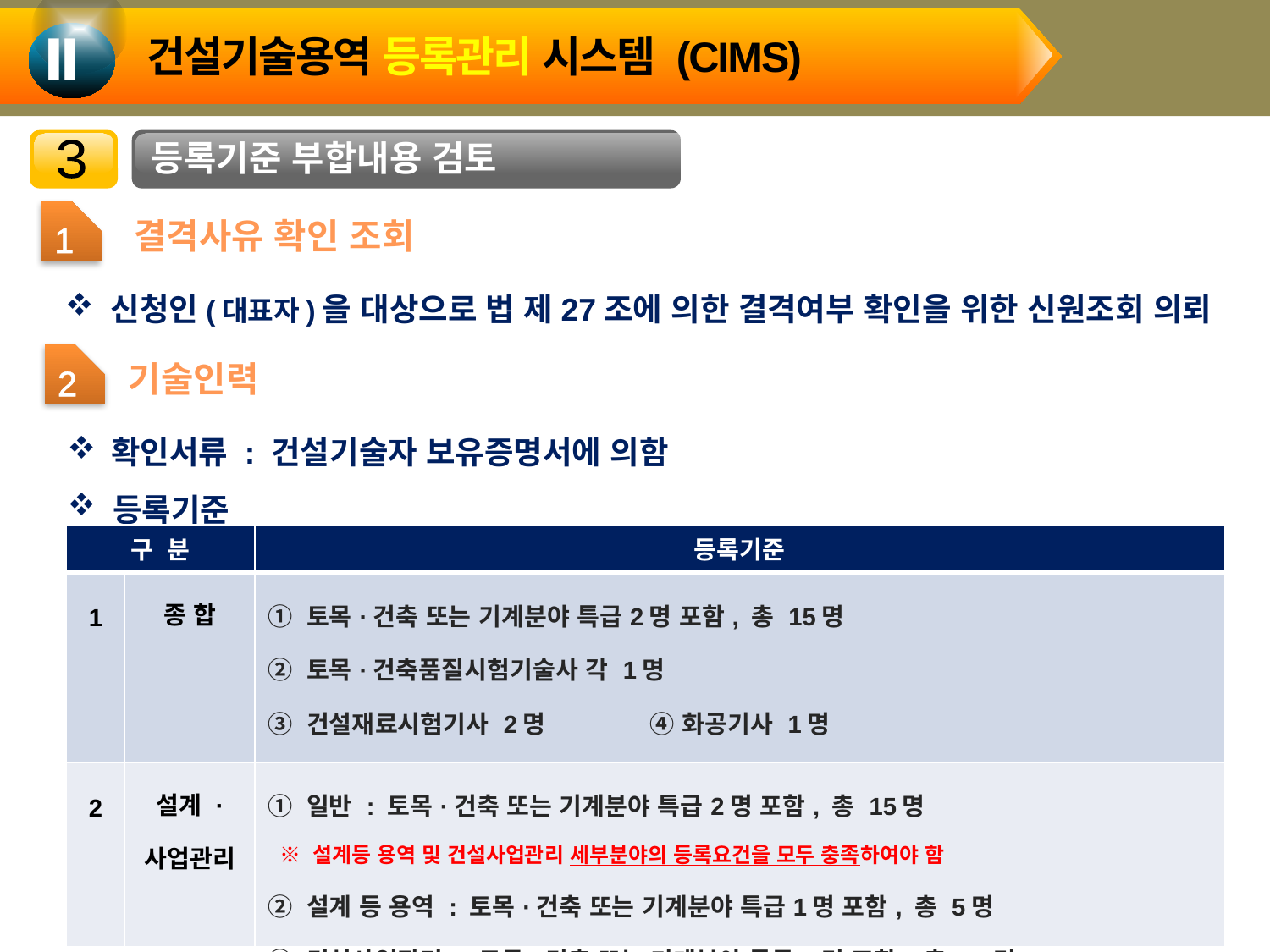

건설기술용역 등록관리 시스템 (CIMS)

Ⅱ

등록기준 부합내용 검토

3
1
결격사유 확인 조회
 신청인(대표자)을 대상으로 법 제27조에 의한 결격여부 확인을 위한 신원조회 의뢰
2
기술인력
 확인서류 : 건설기술자 보유증명서에 의함
 등록기준
| 구 분 |  | 등록기준 |
| --- | --- | --- |
| 1 | 종 합 | ① 토목·건축 또는 기계분야 특급2명 포함, 총 15명 ② 토목·건축품질시험기술사 각 1명 ③ 건설재료시험기사 2명 ④ 화공기사 1명 ⑤ 건설재료시험산업기사 1명 또는 건설재료시험기능사 2명 |
| 2 | 설계 · 사업관리 | ① 일반 : 토목·건축 또는 기계분야 특급2명 포함, 총 15명 ※ 설계등 용역 및 건설사업관리 세부분야의 등록요건을 모두 충족하여야 함 ② 설계 등 용역 : 토목·건축 또는 기계분야 특급1명 포함, 총 5명 ③ 건설사업관리 : 토목·건축 또는 기계분야 특급1명 포함, 총 10명 |